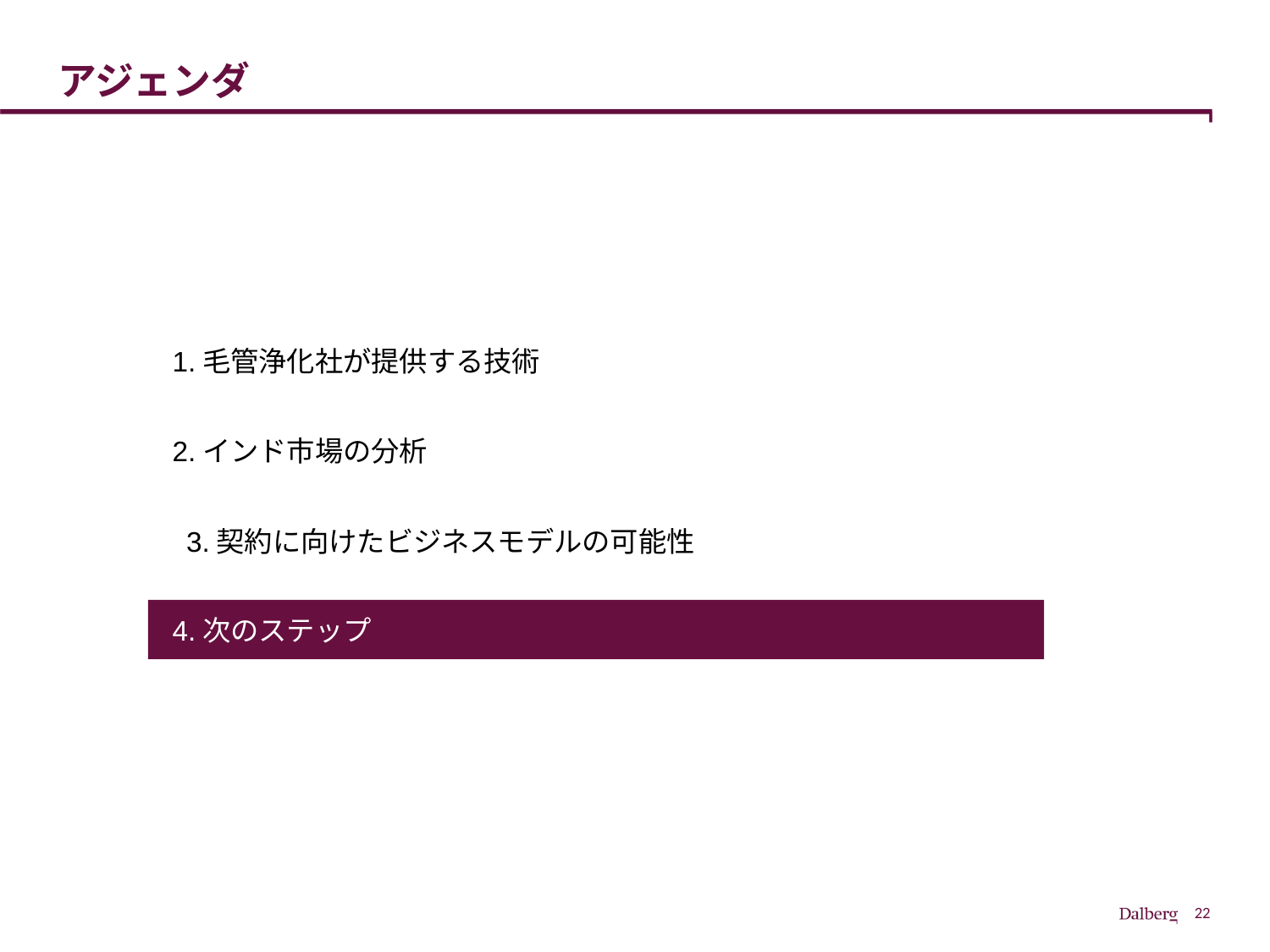

# アジェンダ
1.毛管浄化社が提供する技術
2.インド市場の分析
3.契約に向けたビジネスモデルの可能性
4.次のステップ